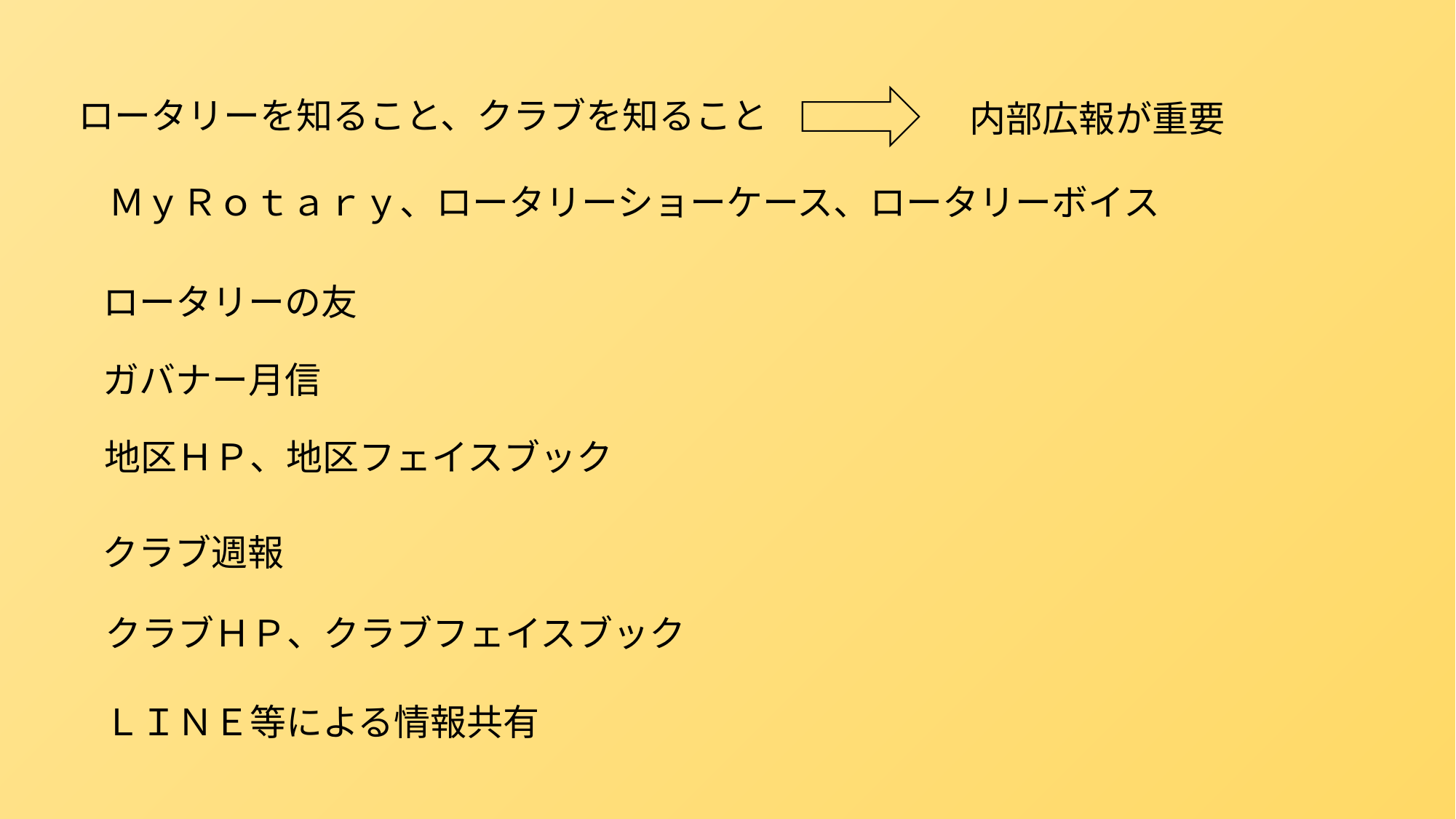

ロータリーを知ること、クラブを知ること

内部広報が重要
ＭｙＲｏｔａｒｙ、ロータリーショーケース、ロータリーボイス
ロータリーの友
ガバナー月信
地区ＨＰ、地区フェイスブック
クラブ週報
クラブＨＰ、クラブフェイスブック
ＬＩＮＥ等による情報共有